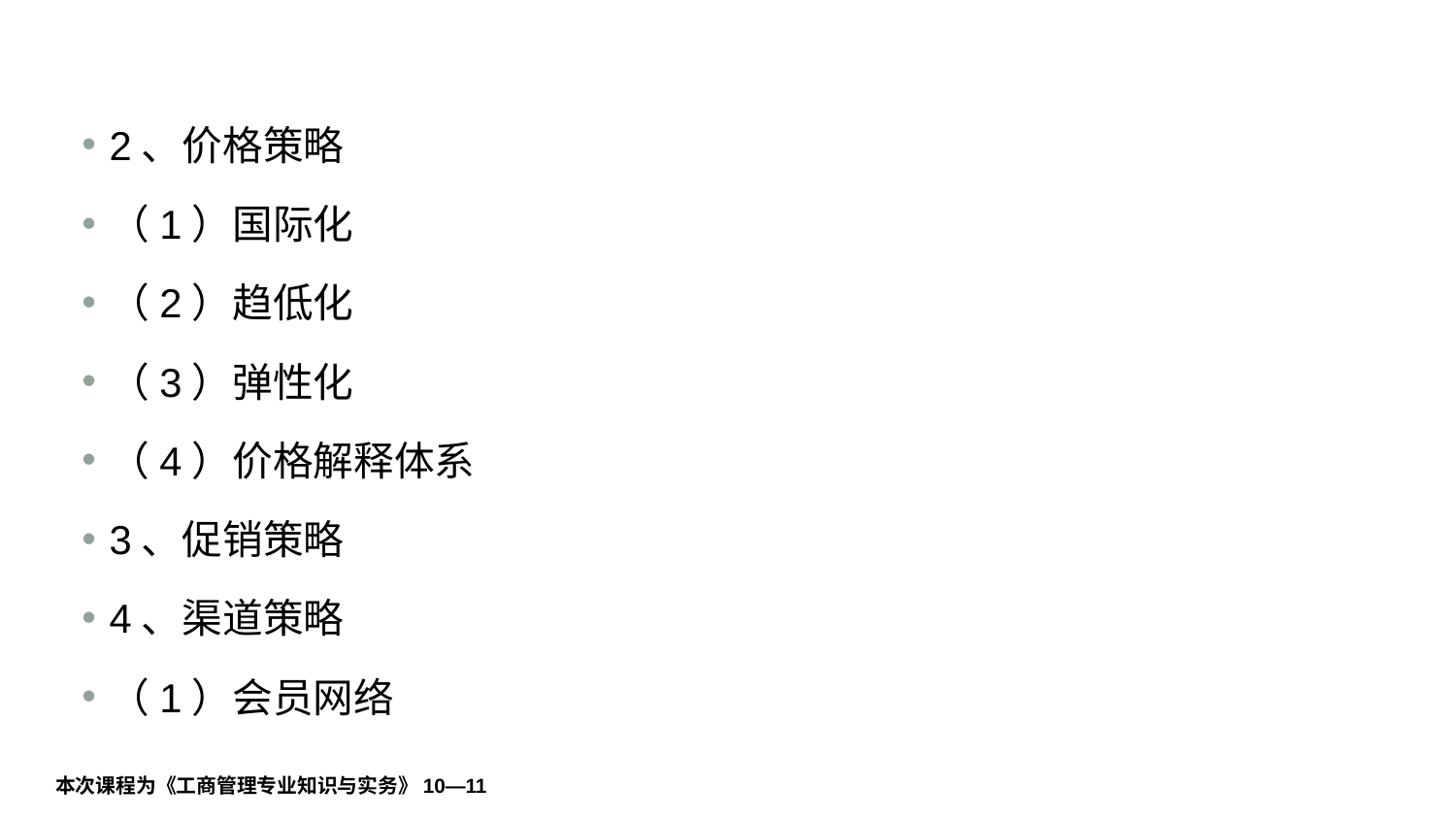

#
2、价格策略
（1）国际化
（2）趋低化
（3）弹性化
（4）价格解释体系
3、促销策略
4、渠道策略
（1）会员网络